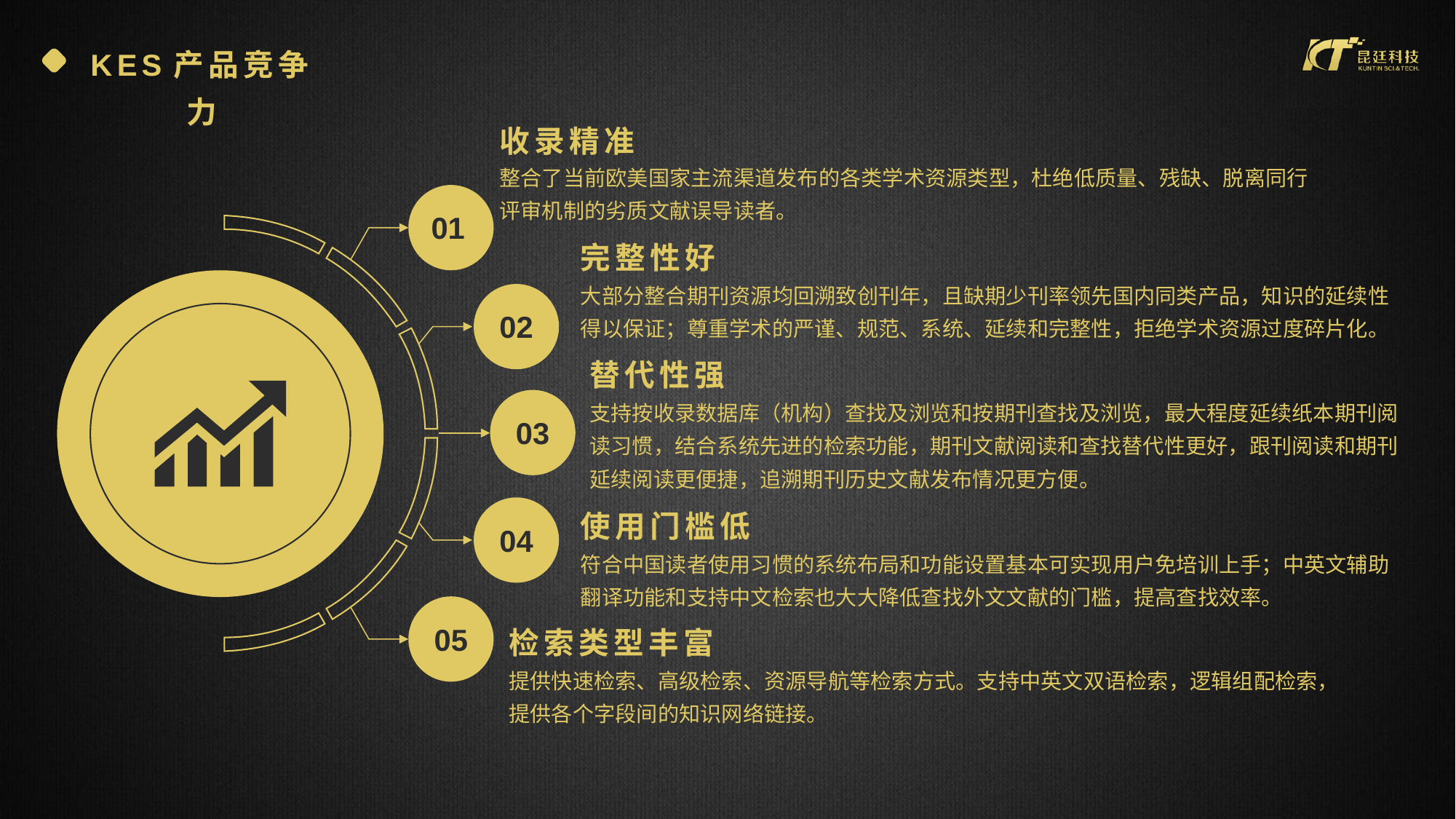

KES产品竞争力

收录精准
整合了当前欧美国家主流渠道发布的各类学术资源类型，杜绝低质量、残缺、脱离同行评审机制的劣质文献误导读者。

01

完整性好
大部分整合期刊资源均回溯致创刊年，且缺期少刊率领先国内同类产品，知识的延续性得以保证；尊重学术的严谨、规范、系统、延续和完整性，拒绝学术资源过度碎片化。

02

替代性强
支持按收录数据库（机构）查找及浏览和按期刊查找及浏览，最大程度延续纸本期刊阅读习惯，结合系统先进的检索功能，期刊文献阅读和查找替代性更好，跟刊阅读和期刊延续阅读更便捷，追溯期刊历史文献发布情况更方便。

03

04
使用门槛低
符合中国读者使用习惯的系统布局和功能设置基本可实现用户免培训上手；中英文辅助翻译功能和支持中文检索也大大降低查找外文文献的门槛，提高查找效率。

05

检索类型丰富
提供快速检索、高级检索、资源导航等检索方式。支持中英文双语检索，逻辑组配检索，提供各个字段间的知识网络链接。